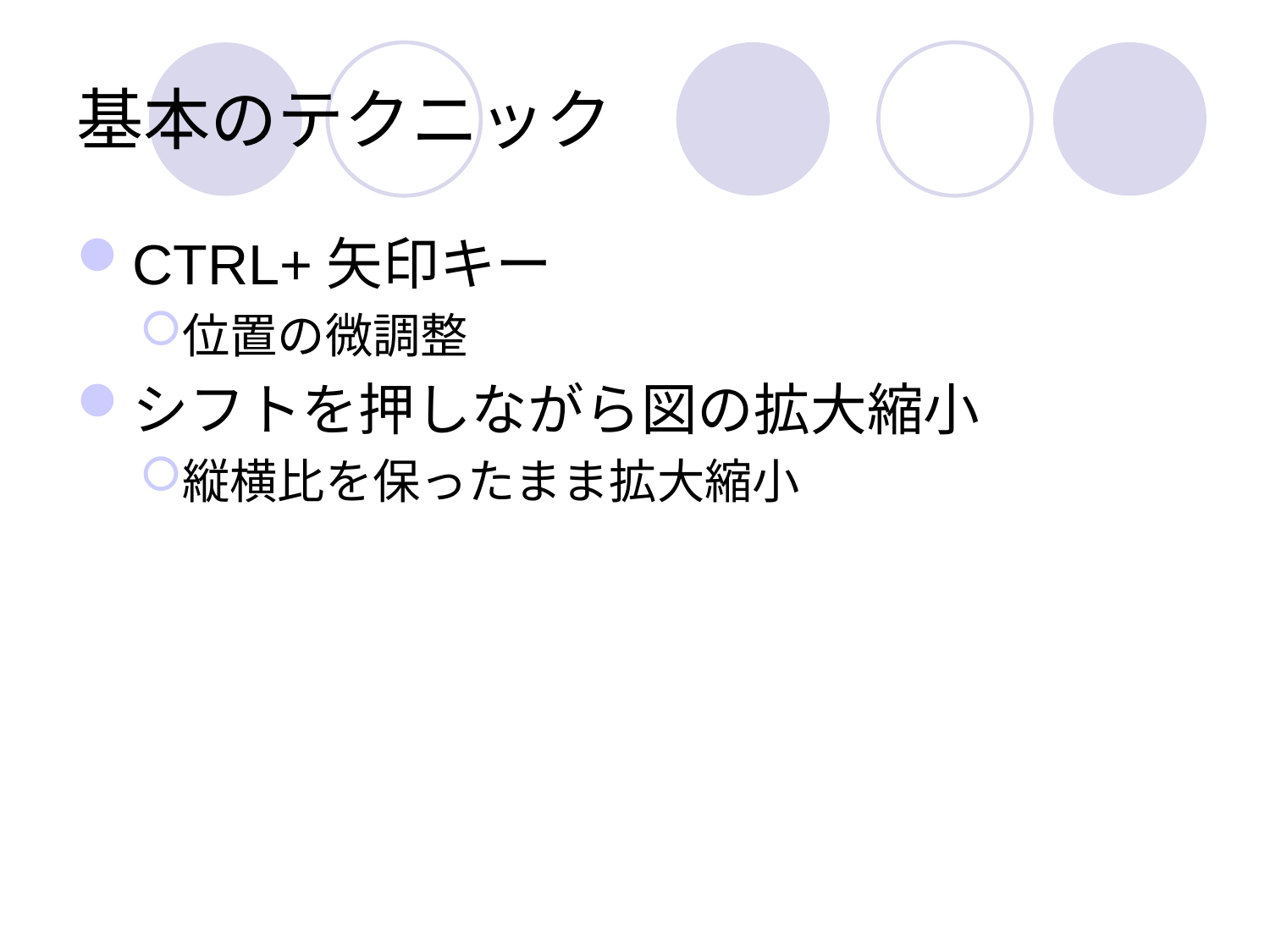

# 基本のテクニック
CTRL+矢印キー
位置の微調整
シフトを押しながら図の拡大縮小
縦横比を保ったまま拡大縮小